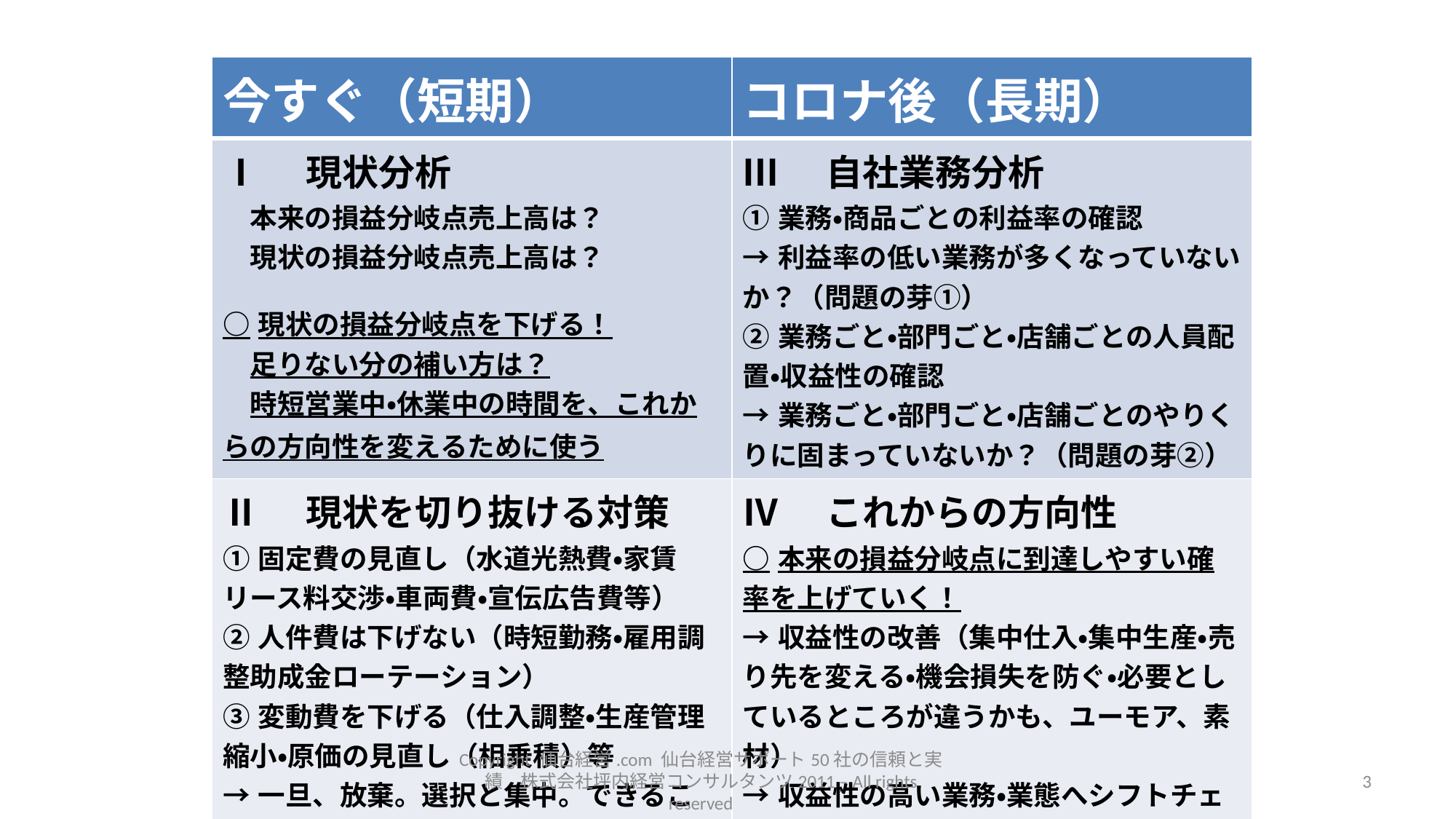

| 今すぐ（短期） | コロナ後（長期） |
| --- | --- |
| Ⅰ　現状分析 　本来の損益分岐点売上高は？ 　現状の損益分岐点売上高は？ ○現状の損益分岐点を下げる！ 　足りない分の補い方は？ 　時短営業中・休業中の時間を、これからの方向性を変えるために使う | Ⅲ　自社業務分析 ①業務・商品ごとの利益率の確認 →利益率の低い業務が多くなっていないか？（問題の芽①） ②業務ごと・部門ごと・店舗ごとの人員配置・収益性の確認 →業務ごと・部門ごと・店舗ごとのやりくりに固まっていないか？（問題の芽②） |
| Ⅱ　現状を切り抜ける対策 ①固定費の見直し（水道光熱費・家賃リース料交渉・車両費・宣伝広告費等） ②人件費は下げない（時短勤務・雇用調整助成金ローテーション） ③変動費を下げる（仕入調整・生産管理縮小・原価の見直し（相乗積）等 →一旦、放棄。選択と集中。できることを確実にやっていく。ゼロにはしない。 ④短期資金調達（運転資金6カ月分） ⑤連携・寄付・ギフトサービス券 | Ⅳ　これからの方向性 ○本来の損益分岐点に到達しやすい確率を上げていく！ →収益性の改善（集中仕入・集中生産・売り先を変える・機会損失を防ぐ・必要としているところが違うかも、ユーモア、素材） →収益性の高い業務・業態へシフトチェンジ（今までの商品・サービスにこだわらない） ○長期資金調達（業態変更、収益性向上のための設備投資、規制の変化、順応）　　　　　　　　　　　　　　○集中して働く・時間管理・働き方変更へ |
Copyright 仙台経営.com 仙台経営サポート50社の信頼と実績　株式会社坪内経営コンサルタンツ2011 – All rights reserved
3